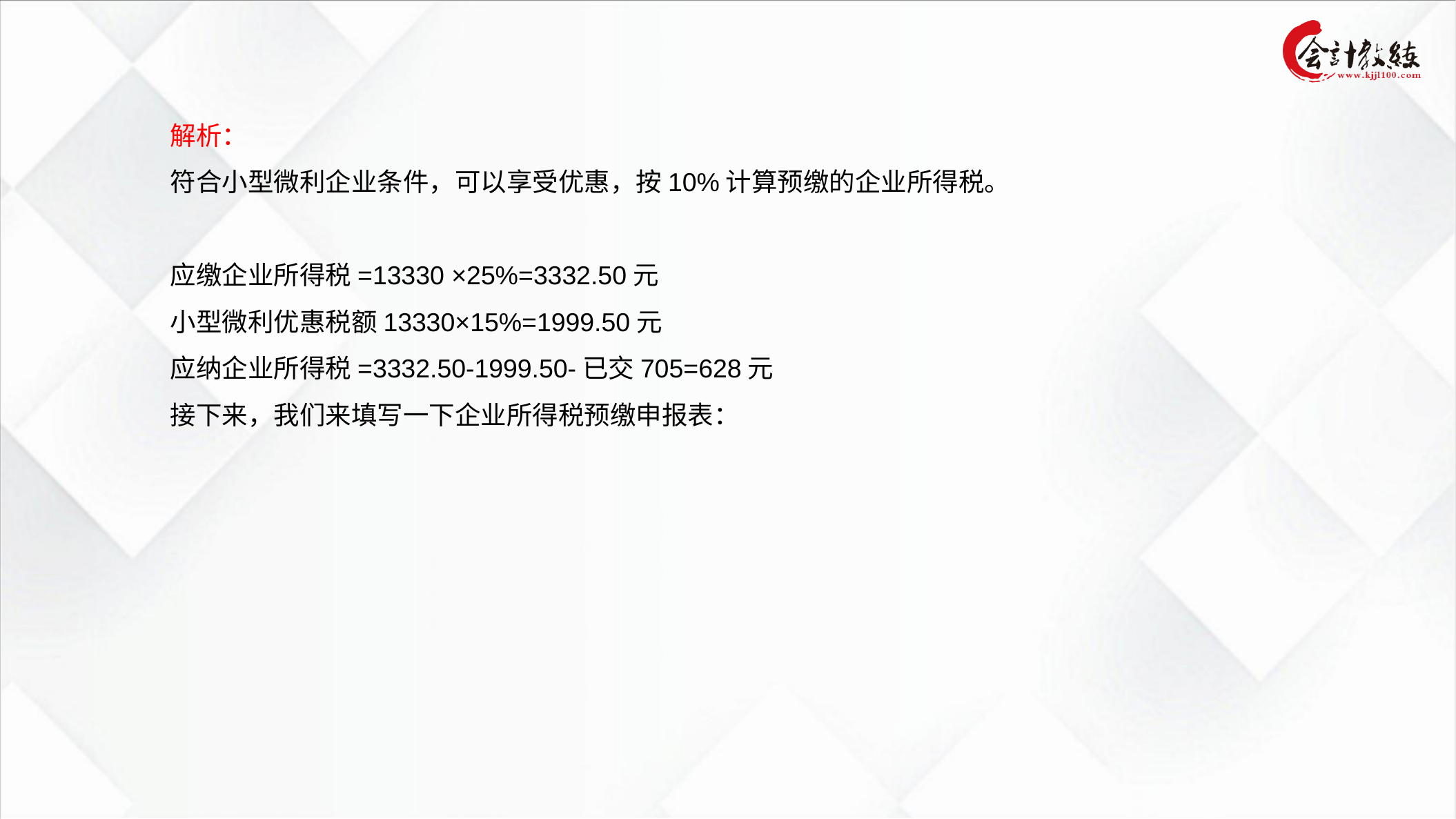

解析：
符合小型微利企业条件，可以享受优惠，按10%计算预缴的企业所得税。

应缴企业所得税=13330 ×25%=3332.50元
小型微利优惠税额13330×15%=1999.50元
应纳企业所得税=3332.50-1999.50-已交705=628元
接下来，我们来填写一下企业所得税预缴申报表：